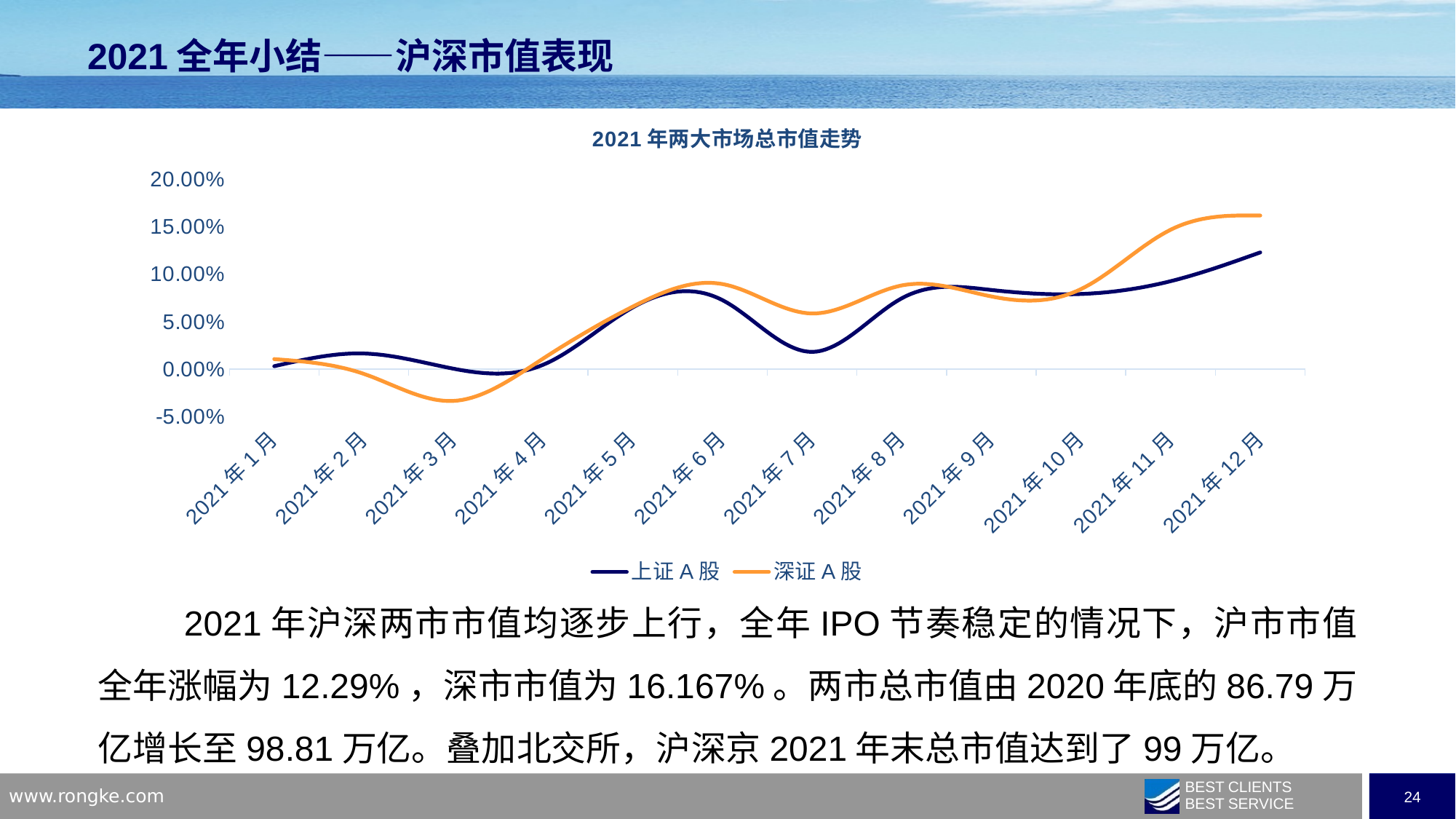

2021全年小结——沪深市值表现

### Chart: 2021年两大市场总市值走势

| Category | 上证A股 | 深证A股 |
|---|---|---|
| 44197 | 0.003074408855298083 | 0.010541730242284997 |
| 44228 | 0.016461061489918993 | -0.004999572667475638 |
| 44256 | 0.0004547779171588662 | -0.03342656937491717 |
| 44287 | 0.004601826318787916 | 0.011141165502416062 |
| 44317 | 0.06501587896634664 | 0.065840701906688 |
| 44348 | 0.07264806309452387 | 0.08955565334615945 |
| 44378 | 0.018156865291235613 | 0.058614490900677385 |
| 44409 | 0.07456777856518015 | 0.0881036575087284 |
| 44440 | 0.08333147837861055 | 0.07652452006592192 |
| 44470 | 0.07909960545613304 | 0.08426571251598358 |
| 44501 | 0.09258693109256022 | 0.14672206916306263 |
| 44531 | 0.12287763322074285 | 0.16167646844103634 |
2021年沪深两市市值均逐步上行，全年IPO节奏稳定的情况下，沪市市值全年涨幅为12.29%，深市市值为16.167%。两市总市值由2020年底的86.79万亿增长至98.81万亿。叠加北交所，沪深京2021年末总市值达到了99万亿。